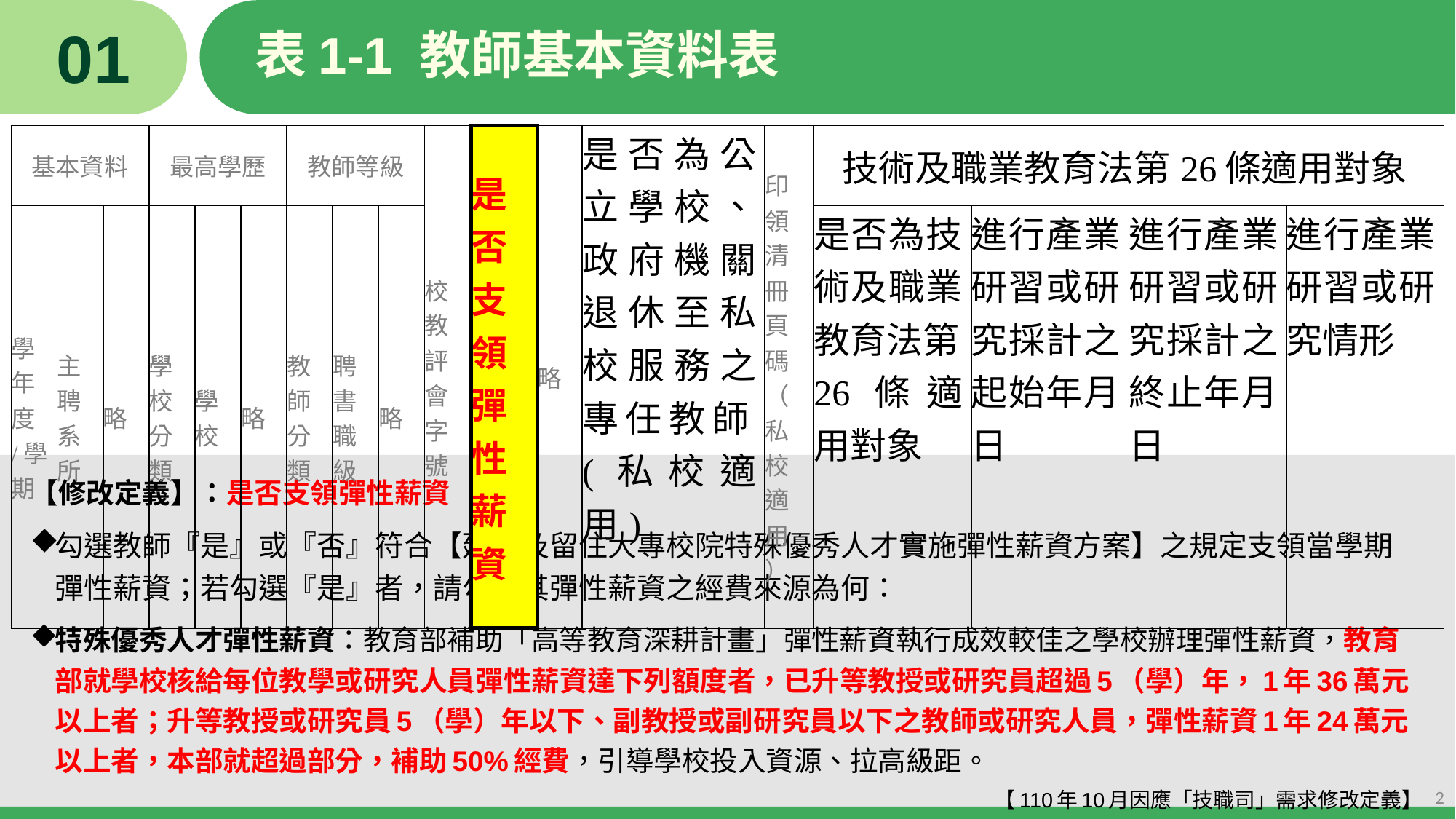

01
# 表1-1 教師基本資料表
| 基本資料 |  |  | 最高學歷 |  |  | 教師等級 |  |  | 校教評會字號 | 是否支領彈性薪資 | 略 | 是否為公立學校、政府機關退休至私校服務之專任教師 (私校適用) | 印領清冊頁碼（私校適用） | 技術及職業教育法第26條適用對象 |  |  |  |
| --- | --- | --- | --- | --- | --- | --- | --- | --- | --- | --- | --- | --- | --- | --- | --- | --- | --- |
| 學年度/學期 | 主聘系所 | 略 | 學校分類 | 學校 | 略 | 教師分類 | 聘書職級 | 略 |  |  |  |  |  | 是否為技術及職業教育法第26條適用對象 | 進行產業研習或研究採計之起始年月日 | 進行產業研習或研究採計之終止年月日 | 進行產業研習或研究情形 |
【修改定義】：是否支領彈性薪資
勾選教師『是』或『否』符合【延攬及留住大專校院特殊優秀人才實施彈性薪資方案】之規定支領當學期彈性薪資；若勾選『是』者，請勾選其彈性薪資之經費來源為何：
特殊優秀人才彈性薪資：教育部補助「高等教育深耕計畫」彈性薪資執行成效較佳之學校辦理彈性薪資，教育部就學校核給每位教學或研究人員彈性薪資達下列額度者，已升等教授或研究員超過5（學）年，1年36萬元以上者；升等教授或研究員5（學）年以下、副教授或副研究員以下之教師或研究人員，彈性薪資1年24萬元以上者，本部就超過部分，補助50%經費，引導學校投入資源、拉高級距。
【110年10月因應「技職司」需求修改定義】
2